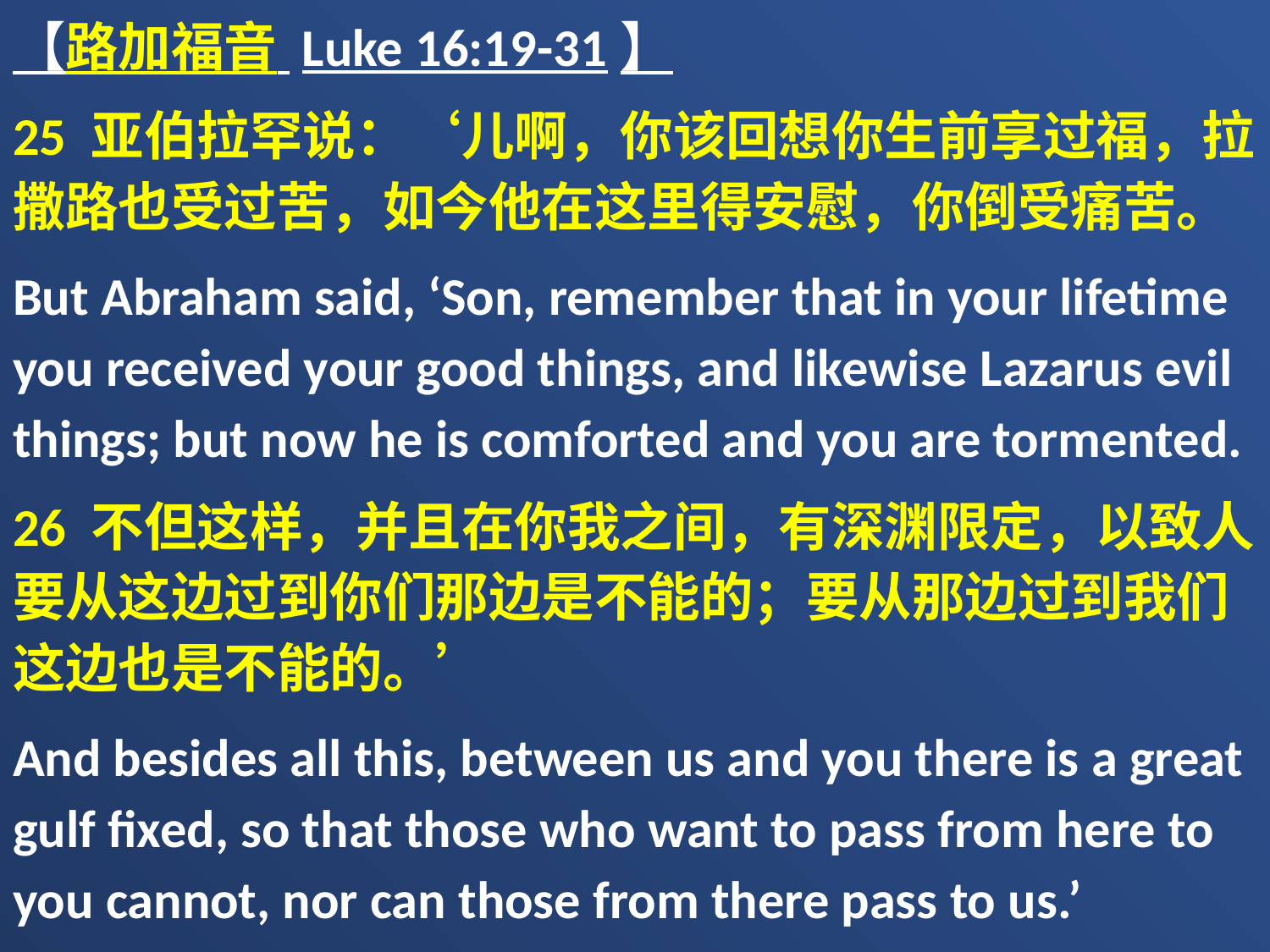

【路加福音 Luke 16:19-31】
25 亚伯拉罕说：‘儿啊，你该回想你生前享过福，拉撒路也受过苦，如今他在这里得安慰，你倒受痛苦。
But Abraham said, ‘Son, remember that in your lifetime you received your good things, and likewise Lazarus evil things; but now he is comforted and you are tormented.
26 不但这样，并且在你我之间，有深渊限定，以致人要从这边过到你们那边是不能的；要从那边过到我们这边也是不能的。’
And besides all this, between us and you there is a great gulf fixed, so that those who want to pass from here to you cannot, nor can those from there pass to us.’